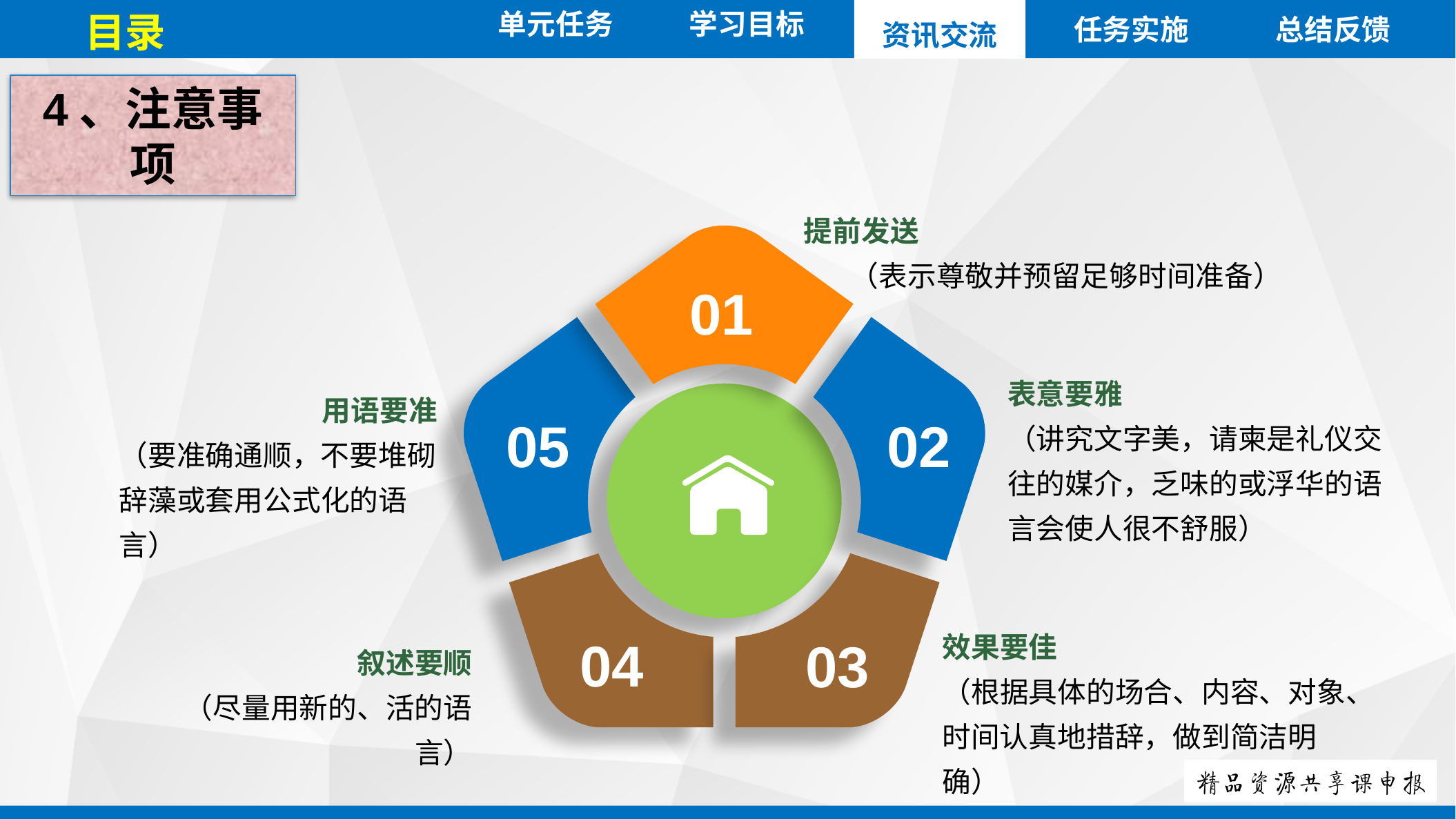

单元任务
目录
任务实施
总结反馈
资讯交流
学习目标
4、注意事项
提前发送
      （表示尊敬并预留足够时间准备）

01

表意要雅
（讲究文字美，请柬是礼仪交往的媒介，乏味的或浮华的语言会使人很不舒服）
             用语要准
（要准确通顺，不要堆砌辞藻或套用公式化的语言）

02
05

04
03
效果要佳
（根据具体的场合、内容、对象、时间认真地措辞，做到简洁明确）
叙述要顺
（尽量用新的、活的语言）